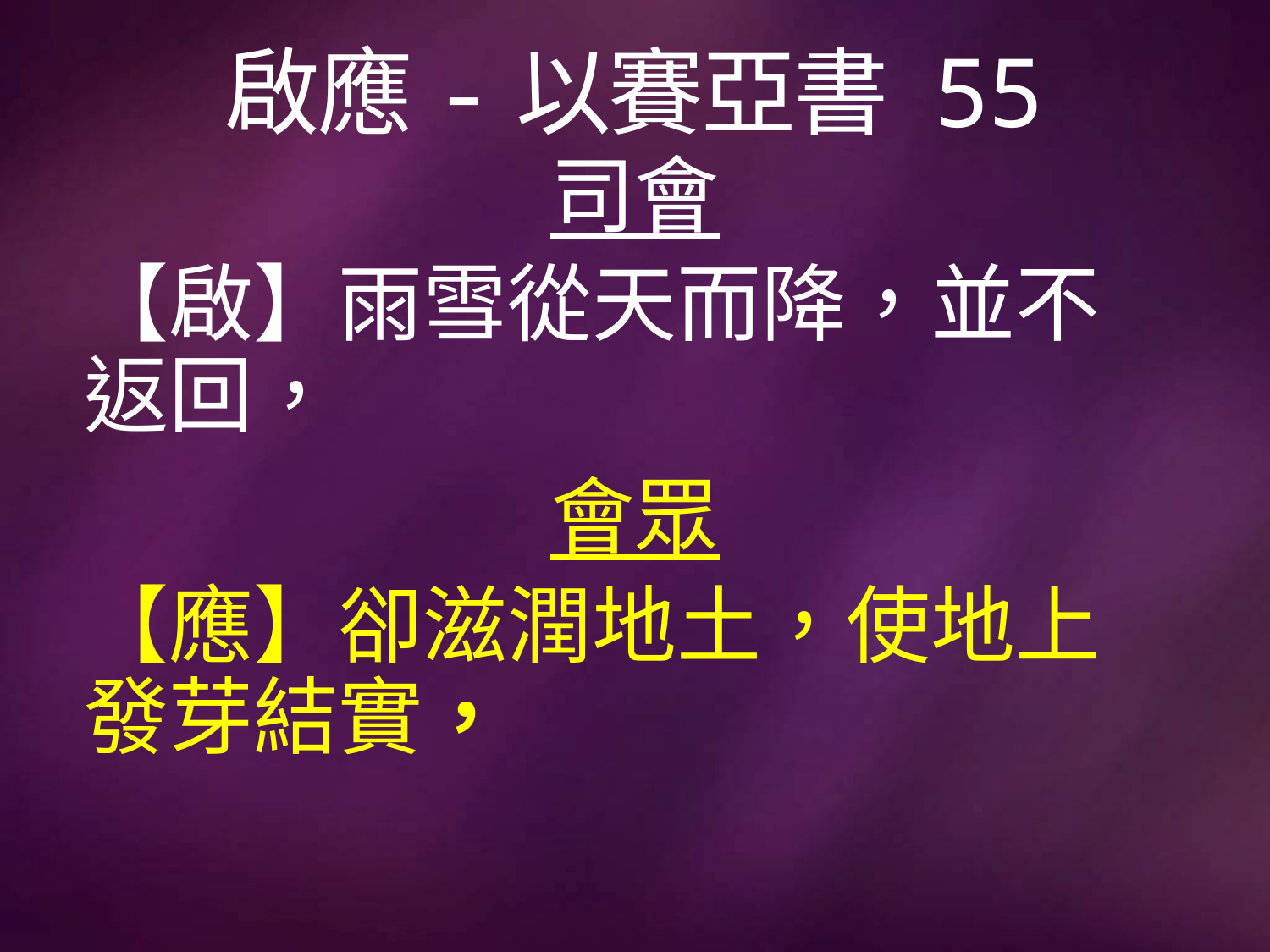

# 啟應-以賽亞書 55
司會
【啟】雨雪從天而降，並不返回，

會眾
【應】卻滋潤地土，使地上發芽結實，